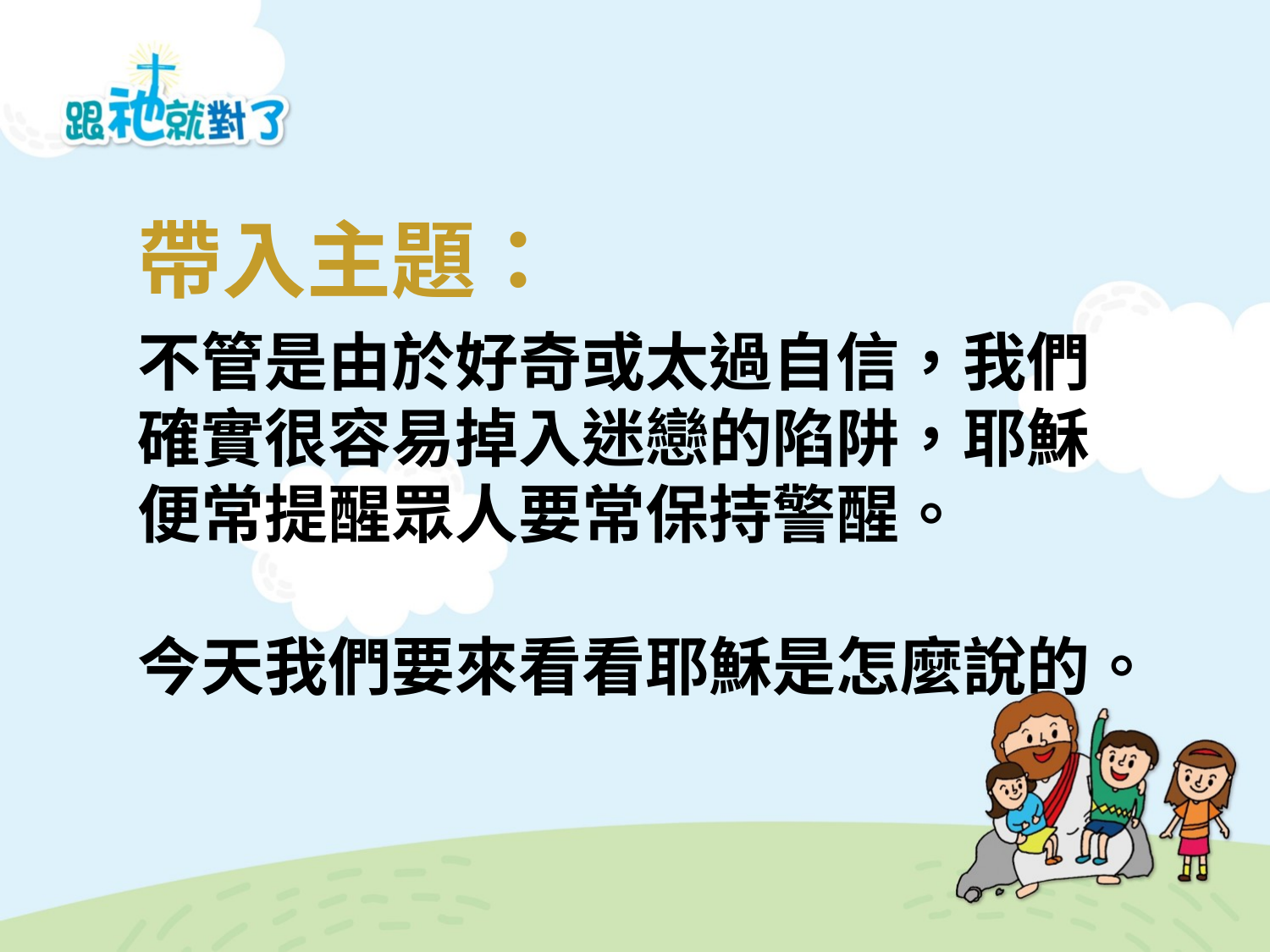

帶入主題：
不管是由於好奇或太過自信，我們確實很容易掉入迷戀的陷阱，耶穌便常提醒眾人要常保持警醒。

今天我們要來看看耶穌是怎麼說的。